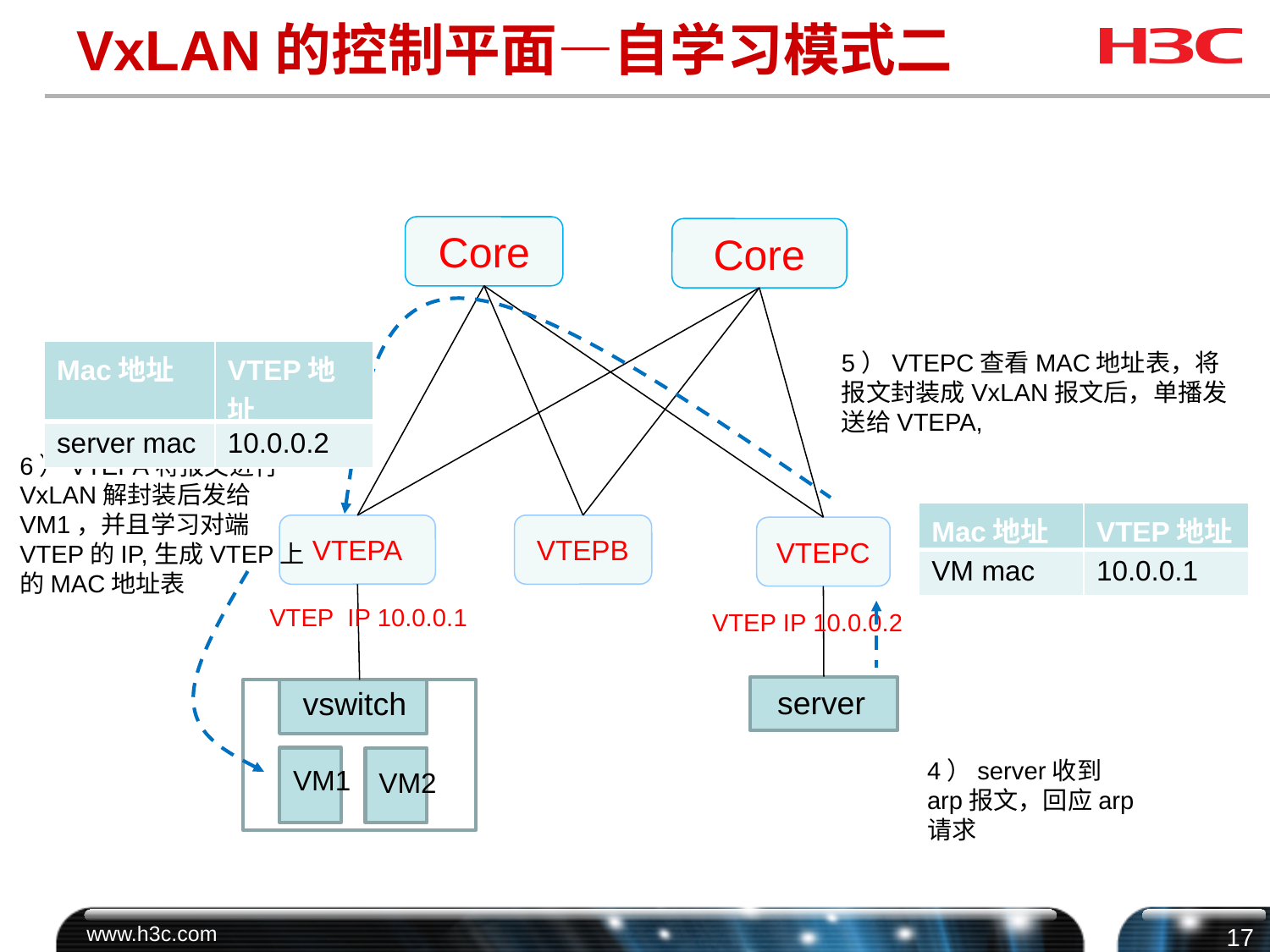

# VxLAN的控制平面—自学习模式二
Core
Core

| Mac地址 | VTEP地址 |
| --- | --- |
| server mac | 10.0.0.2 |
5）VTEPC查看MAC地址表，将报文封装成VxLAN报文后，单播发送给VTEPA,
6）VTEPA将报文进行VxLAN解封装后发给VM1，并且学习对端VTEP的IP,生成VTEP上的MAC地址表
| Mac地址 | VTEP地址 |
| --- | --- |
| VM mac | 10.0.0.1 |
VTEPA
VTEPB
VTEPC

VTEP  IP 10.0.0.1
VTEP IP 10.0.0.2

server
vswitch

VM1
VM2

4）server收到arp报文，回应arp请求